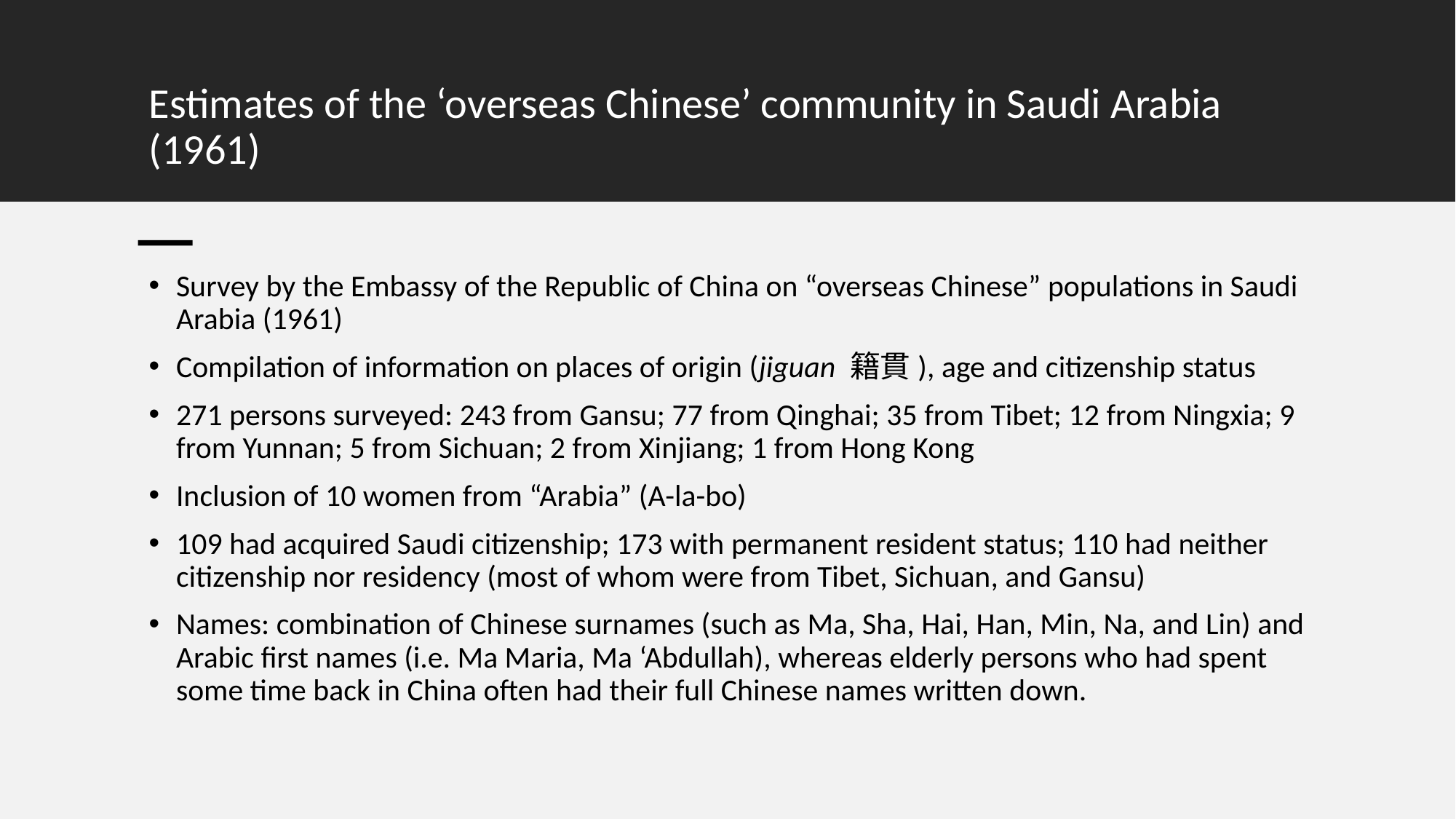

# Estimates of the ‘overseas Chinese’ community in Saudi Arabia (1961)

Survey by the Embassy of the Republic of China on “overseas Chinese” populations in Saudi Arabia (1961)
Compilation of information on places of origin (jiguan 籍貫), age and citizenship status
271 persons surveyed: 243 from Gansu; 77 from Qinghai; 35 from Tibet; 12 from Ningxia; 9 from Yunnan; 5 from Sichuan; 2 from Xinjiang; 1 from Hong Kong
Inclusion of 10 women from “Arabia” (A-la-bo)
109 had acquired Saudi citizenship; 173 with permanent resident status; 110 had neither citizenship nor residency (most of whom were from Tibet, Sichuan, and Gansu)
Names: combination of Chinese surnames (such as Ma, Sha, Hai, Han, Min, Na, and Lin) and Arabic first names (i.e. Ma Maria, Ma ‘Abdullah), whereas elderly persons who had spent some time back in China often had their full Chinese names written down.